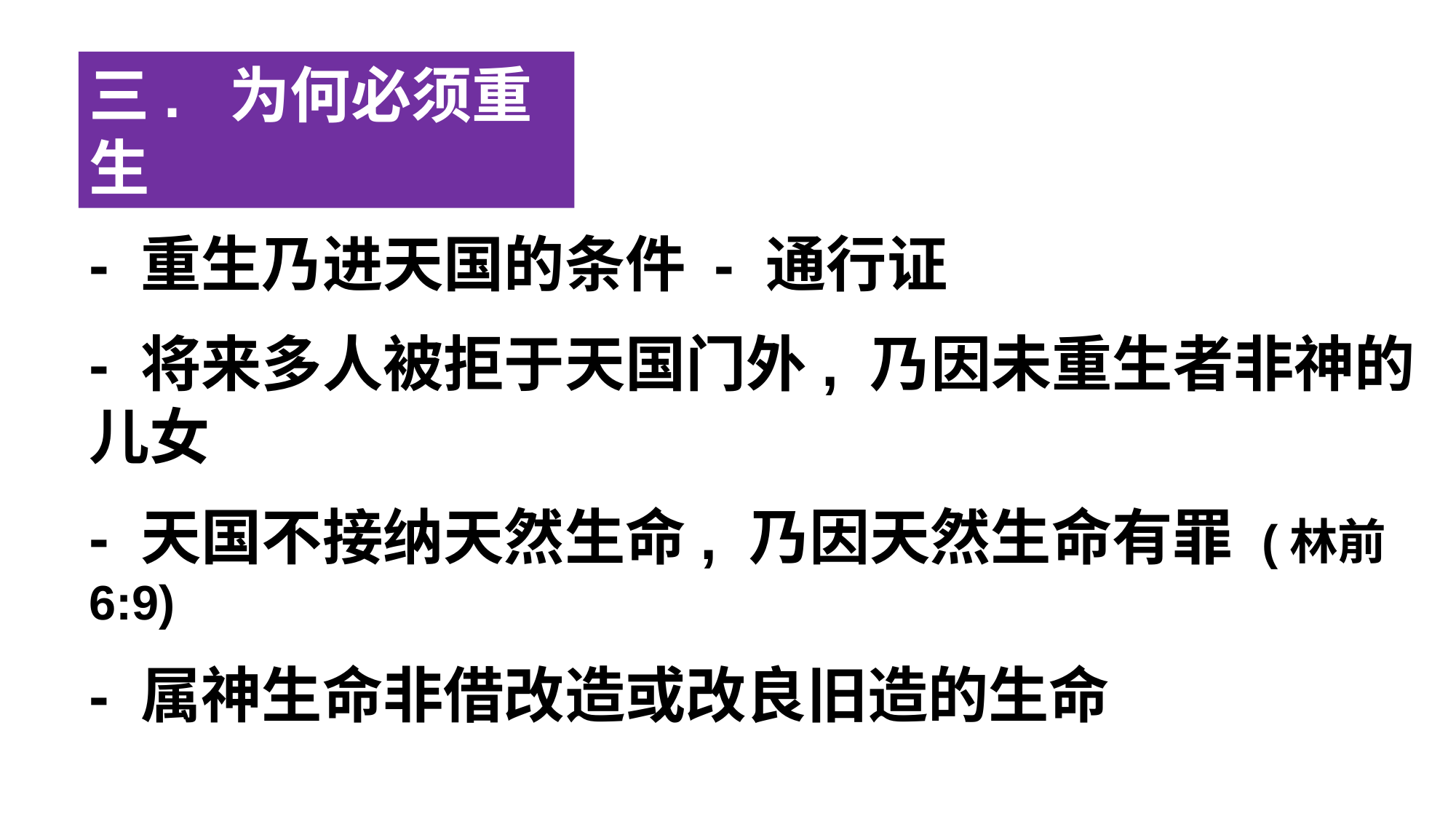

三.  为何必须重生

- 重生乃进天国的条件 - 通行证
- 将来多人被拒于天国门外, 乃因未重生者非神的儿女
- 天国不接纳天然生命, 乃因天然生命有罪 (林前6:9)
- 属神生命非借改造或改良旧造的生命